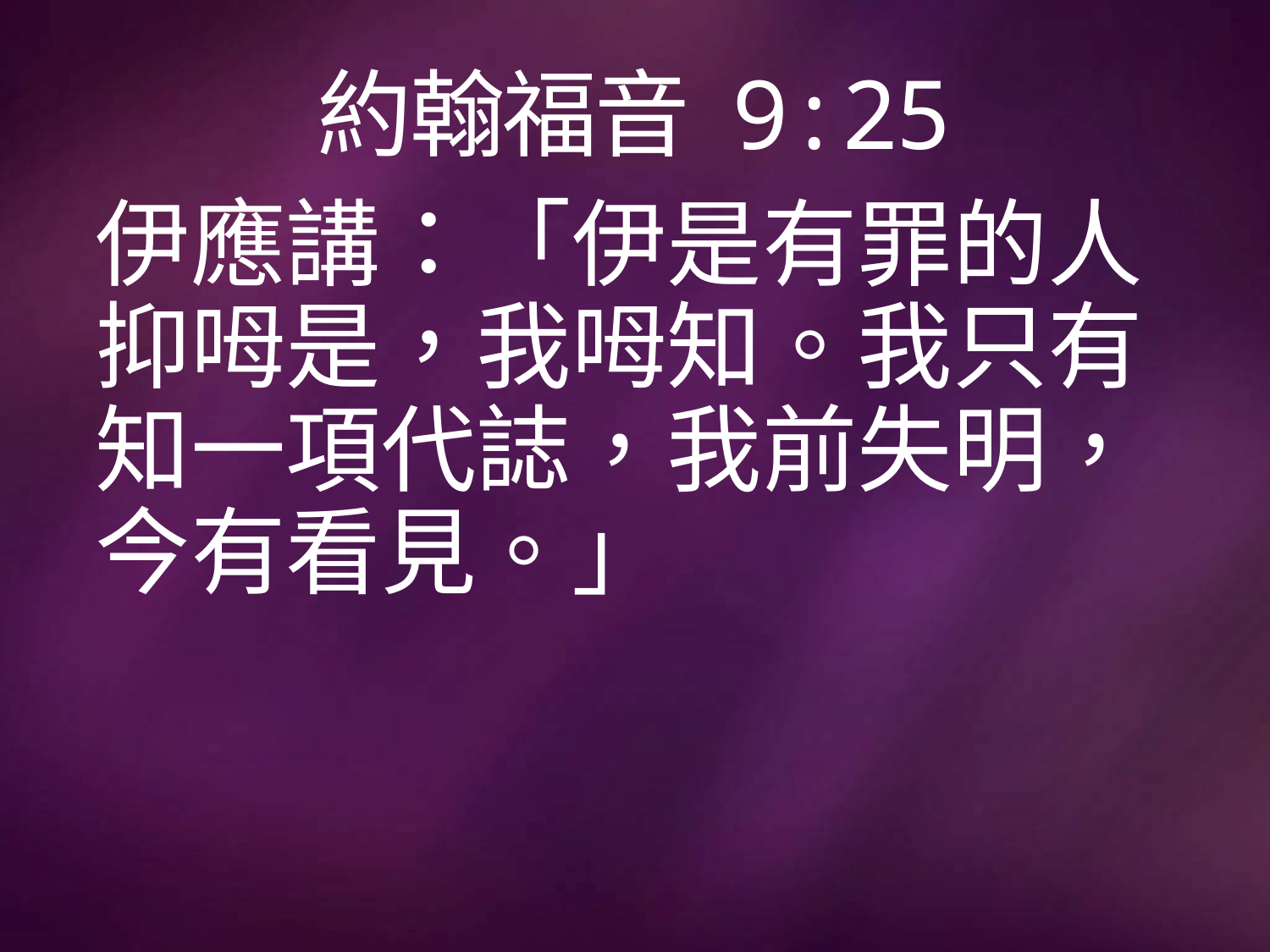

# 約翰福音 9:25
伊應講：「伊是有罪的人抑呣是，我呣知。我只有知一項代誌，我前失明，今有看見。」